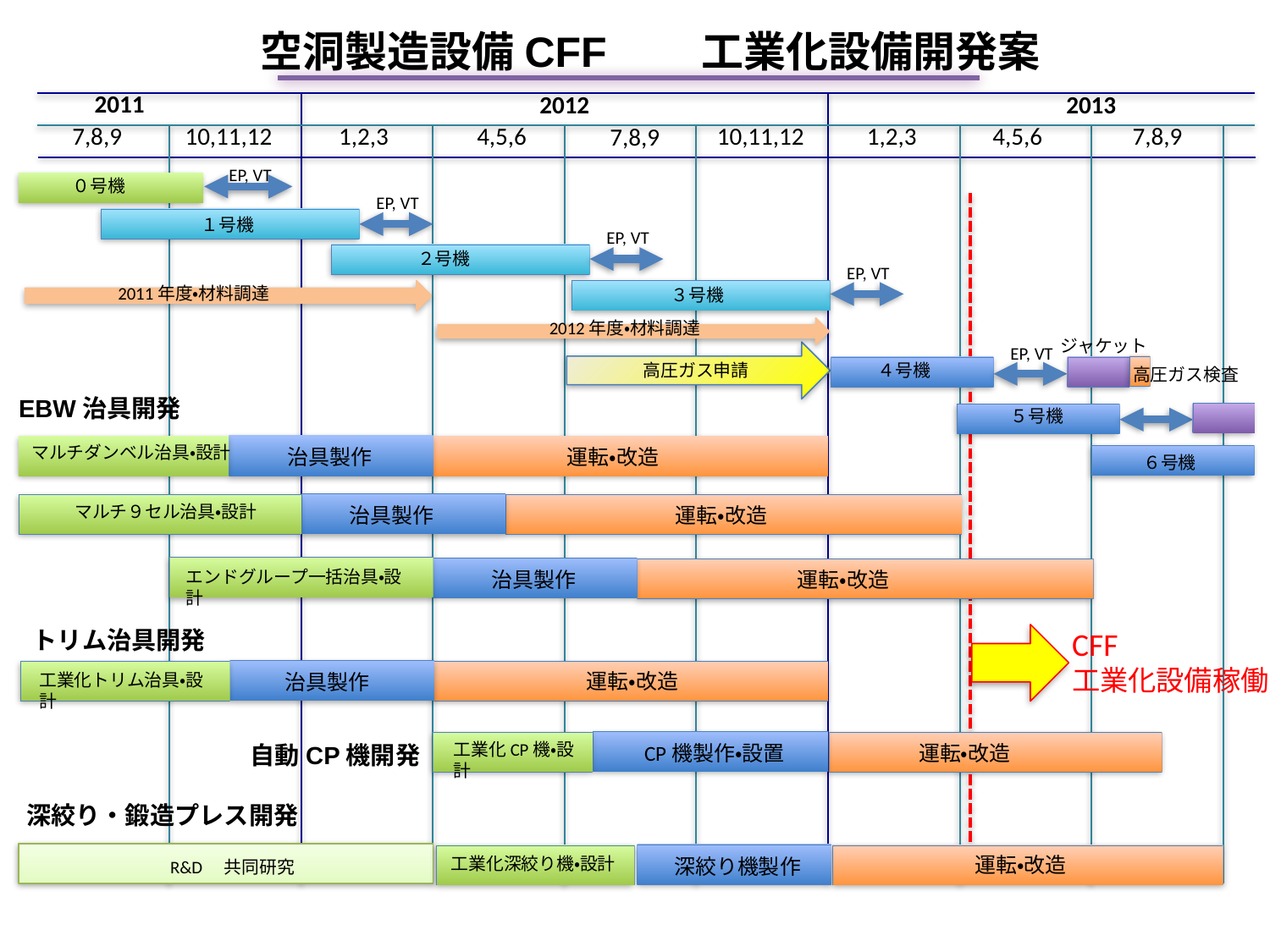

空洞製造設備CFF　　工業化設備開発案
2011
2012
2013
1,2,3
4,5,6
7,8,9
10,11,12
4,5,6
10,11,12
1,2,3
7,8,9
7,8,9
EP, VT
０号機

EP, VT
１号機

EP, VT
２号機

EP, VT
2011年度・材料調達
３号機

2012年度・材料調達

ジャケット
EP, VT

高圧ガス申請
４号機

高圧ガス検査
EBW治具開発
５号機

マルチダンベル治具・設計

治具製作
運転・改造

６号機

マルチ９セル治具・設計

治具製作
運転・改造

エンドグループ一括治具・設計
治具製作
運転・改造
トリム治具開発
CFF
工業化設備稼働

運転・改造
工業化トリム治具・設計
治具製作

工業化CP機・設計

CP機製作・設置
自動CP機開発
運転・改造
深絞り・鍛造プレス開発

運転・改造
工業化深絞り機・設計
深絞り機製作
R&D　共同研究